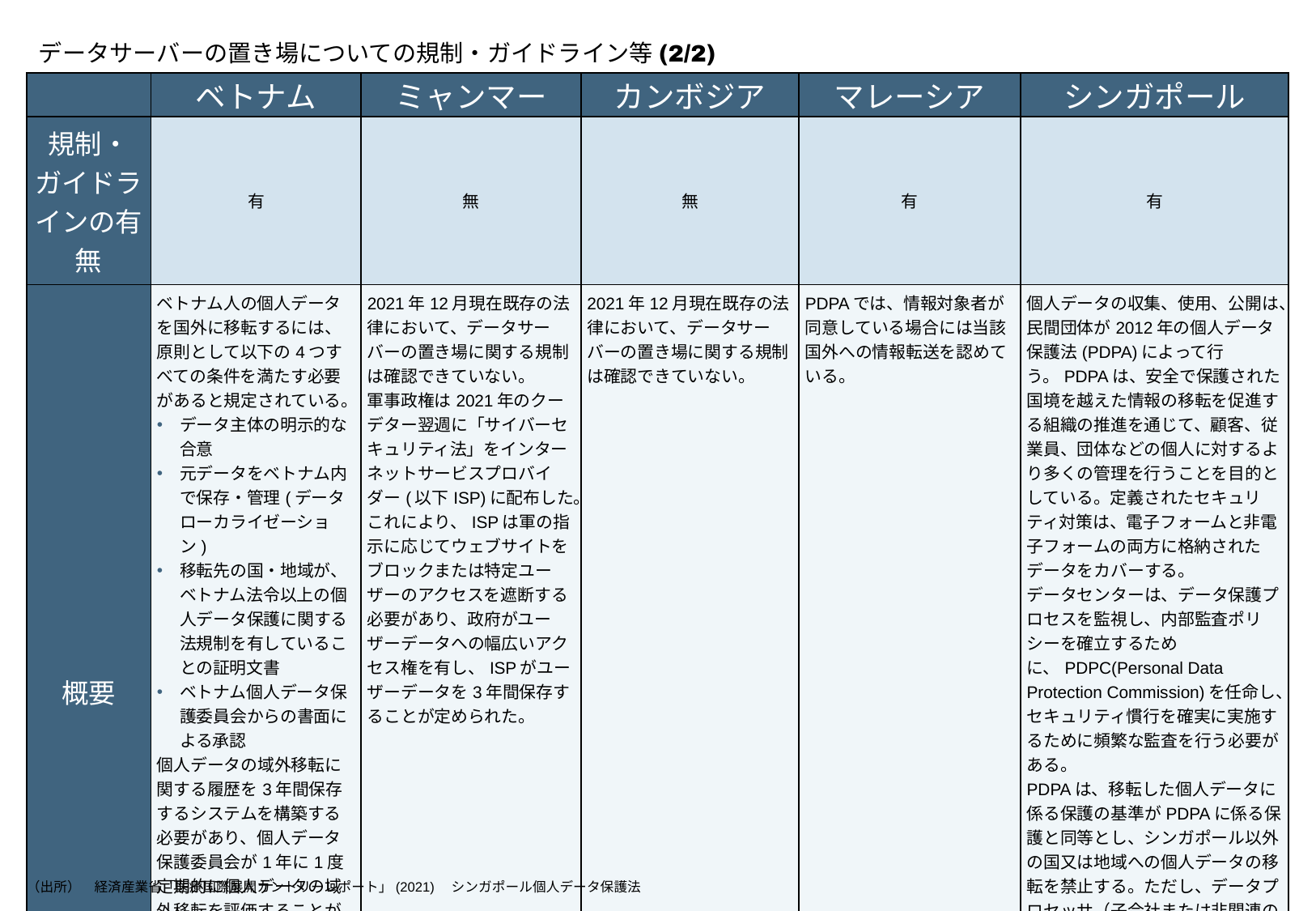

# データサーバーの置き場についての規制・ガイドライン等(2/2)
|  | ベトナム | ミャンマー | カンボジア | マレーシア | シンガポール |
| --- | --- | --- | --- | --- | --- |
| 規制・ ガイドラインの有無 | 有 | 無 | 無 | 有 | 有 |
| 概要 | ベトナム人の個人データを国外に移転するには、原則として以下の4つすべての条件を満たす必要があると規定されている。 データ主体の明示的な合意 元データをベトナム内で保存・管理(データローカライゼーション) 移転先の国・地域が、ベトナム法令以上の個人データ保護に関する法規制を有していることの証明文書 ベトナム個人データ保護委員会からの書面による承認 個人データの域外移転に関する履歴を3年間保存するシステムを構築する必要があり、個人データ保護委員会が1年に1度定期的に個人データの域外移転を評価することが規定されている。 | 2021年12月現在既存の法律において、データサーバーの置き場に関する規制は確認できていない。 軍事政権は2021年のクーデター翌週に「サイバーセキュリティ法」をインターネットサービスプロバイダー(以下ISP)に配布した。これにより、ISPは軍の指示に応じてウェブサイトをブロックまたは特定ユーザーのアクセスを遮断する必要があり、政府がユーザーデータへの幅広いアクセス権を有し、ISPがユーザーデータを3年間保存することが定められた。 | 2021年12月現在既存の法律において、データサーバーの置き場に関する規制は確認できていない。 | PDPAでは、情報対象者が同意している場合には当該国外への情報転送を認めている。 | 個人データの収集、使用、公開は、民間団体が2012年の個人データ保護法(PDPA)によって行う。PDPAは、安全で保護された国境を越えた情報の移転を促進する組織の推進を通じて、顧客、従業員、団体などの個人に対するより多くの管理を行うことを目的としている。定義されたセキュリティ対策は、電子フォームと非電子フォームの両方に格納されたデータをカバーする。 データセンターは、データ保護プロセスを監視し、内部監査ポリシーを確立するために、PDPC(Personal Data Protection Commission)を任命し、セキュリティ慣行を確実に実施するために頻繁な監査を行う必要がある。 PDPAは、移転した個人データに係る保護の基準がPDPAに係る保護と同等とし、シンガポール以外の国又は地域への個人データの移転を禁止する。ただし、データプロセッサ（子会社または非関連の第三者）を指定した場合、個人データをシンガポール外に転送することができる。組織自体が個人データをシンガポール以外の施設（当該施設が当該施設の所有者であっても）に移管することは、許可されない。 |

（出所）　経済産業省「医療国際展開カントリーレポート」(2021)　シンガポール個人データ保護法